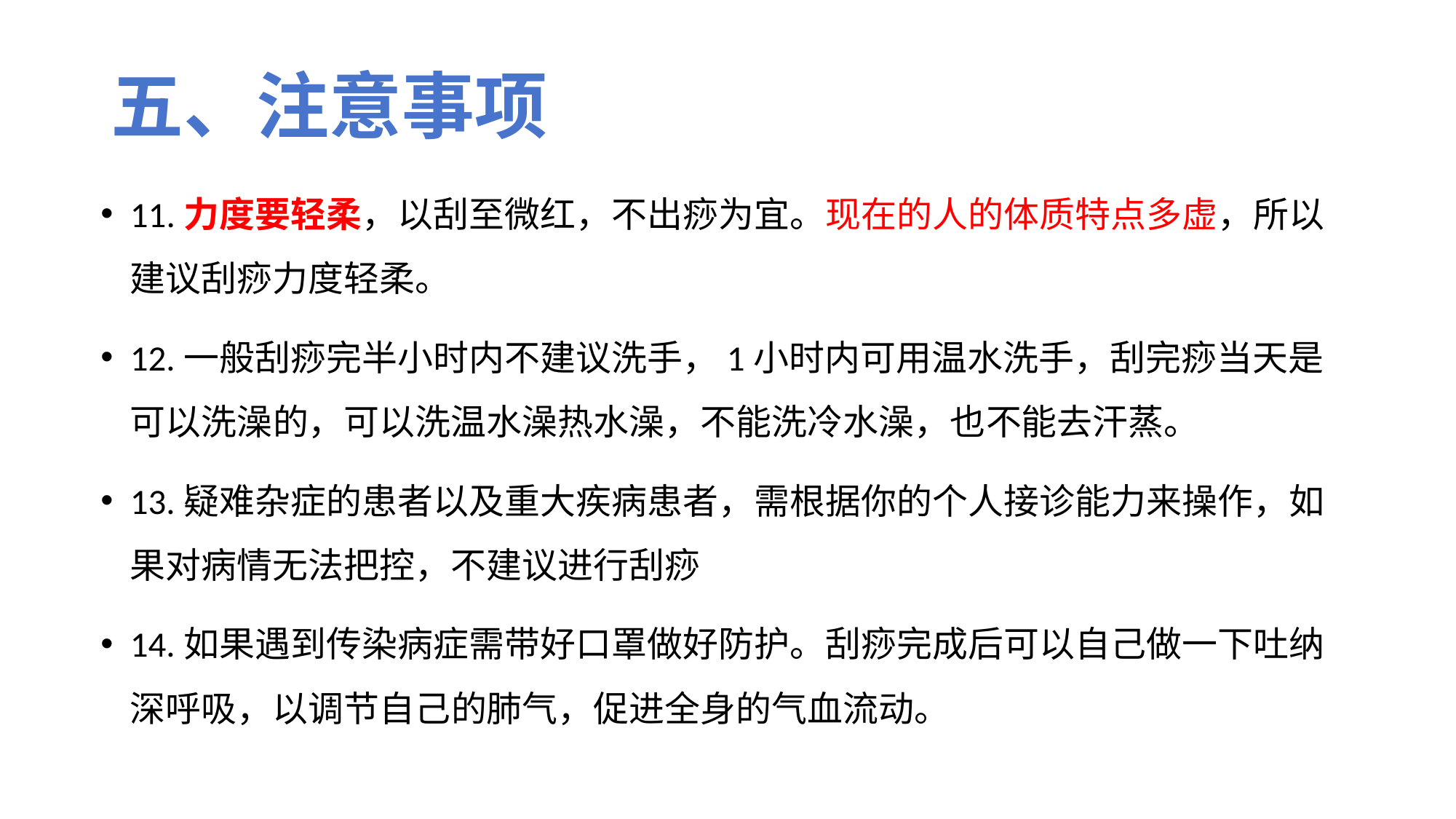

# 五、注意事项
11.力度要轻柔，以刮至微红，不出痧为宜。现在的人的体质特点多虚，所以建议刮痧力度轻柔。
12.一般刮痧完半小时内不建议洗手，1小时内可用温水洗手，刮完痧当天是可以洗澡的，可以洗温水澡热水澡，不能洗冷水澡，也不能去汗蒸。
13.疑难杂症的患者以及重大疾病患者，需根据你的个人接诊能力来操作，如果对病情无法把控，不建议进行刮痧
14.如果遇到传染病症需带好口罩做好防护。刮痧完成后可以自己做一下吐纳深呼吸，以调节自己的肺气，促进全身的气血流动。